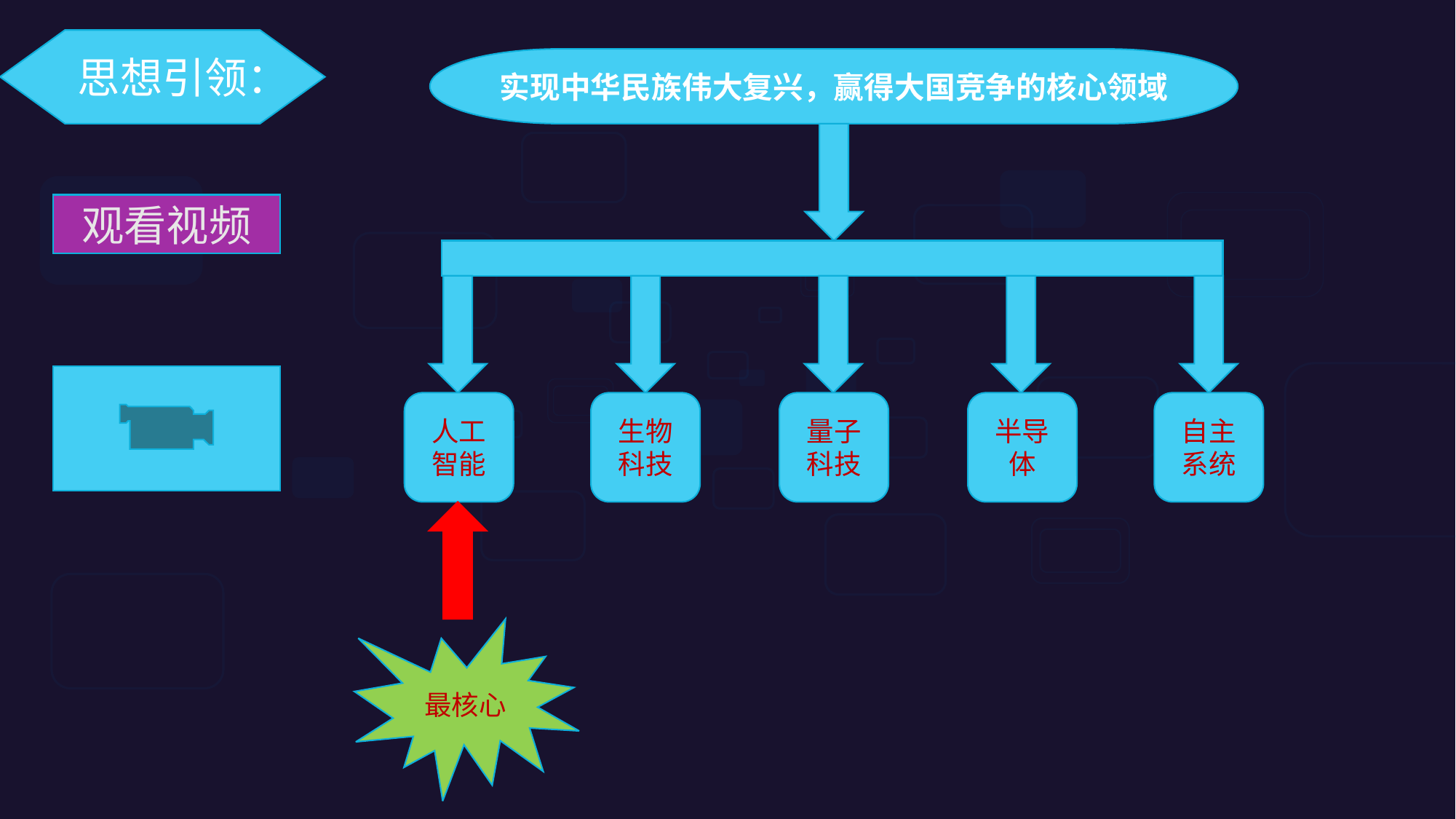

思想引领：
实现中华民族伟大复兴，赢得大国竞争的核心领域

观看视频

人工智能
生物科技
量子科技
半导体
自主系统

最核心